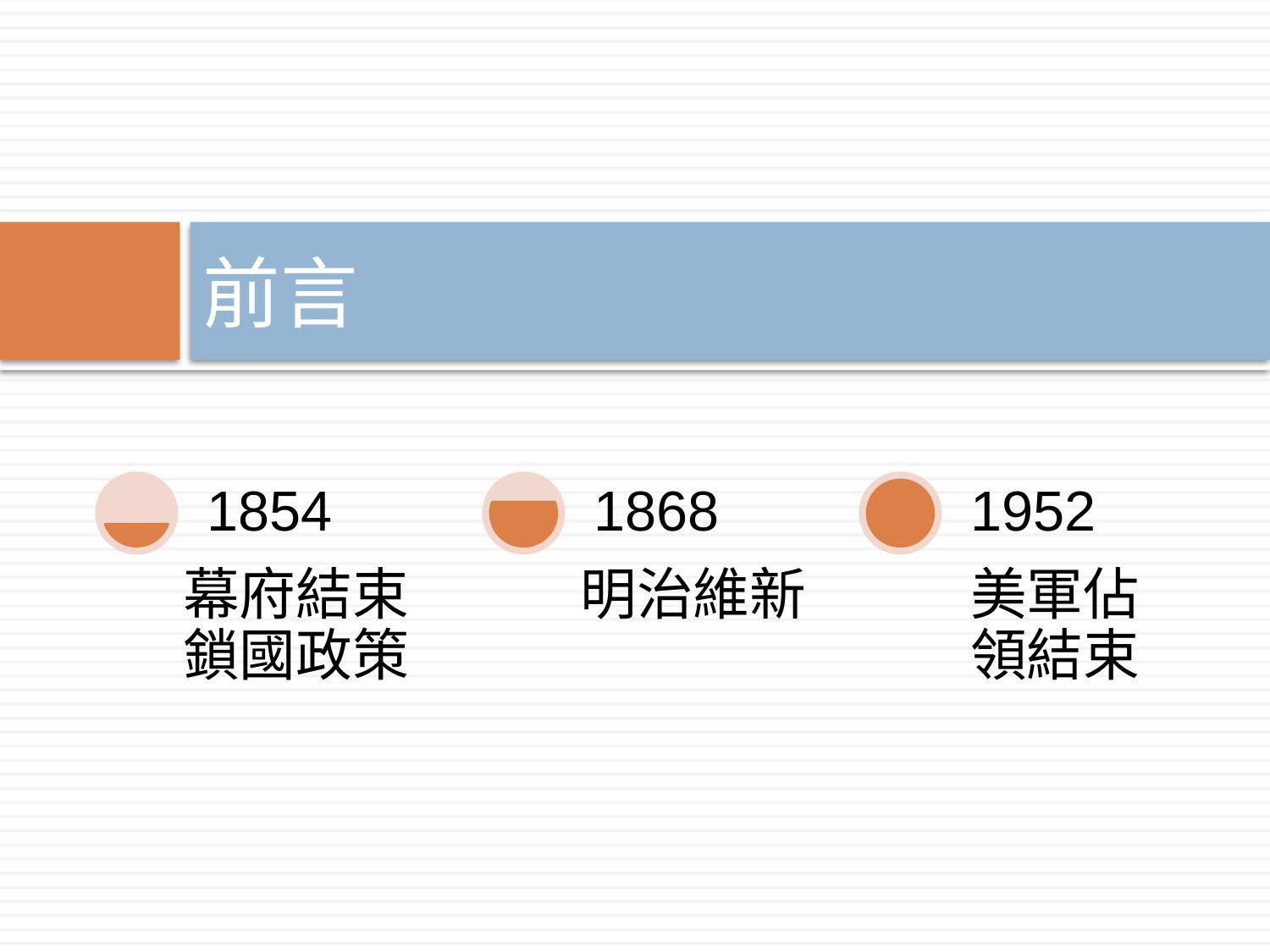

# 前言

幕府結束鎖國政策
1854
明治維新
1868
美軍佔領結束
1952